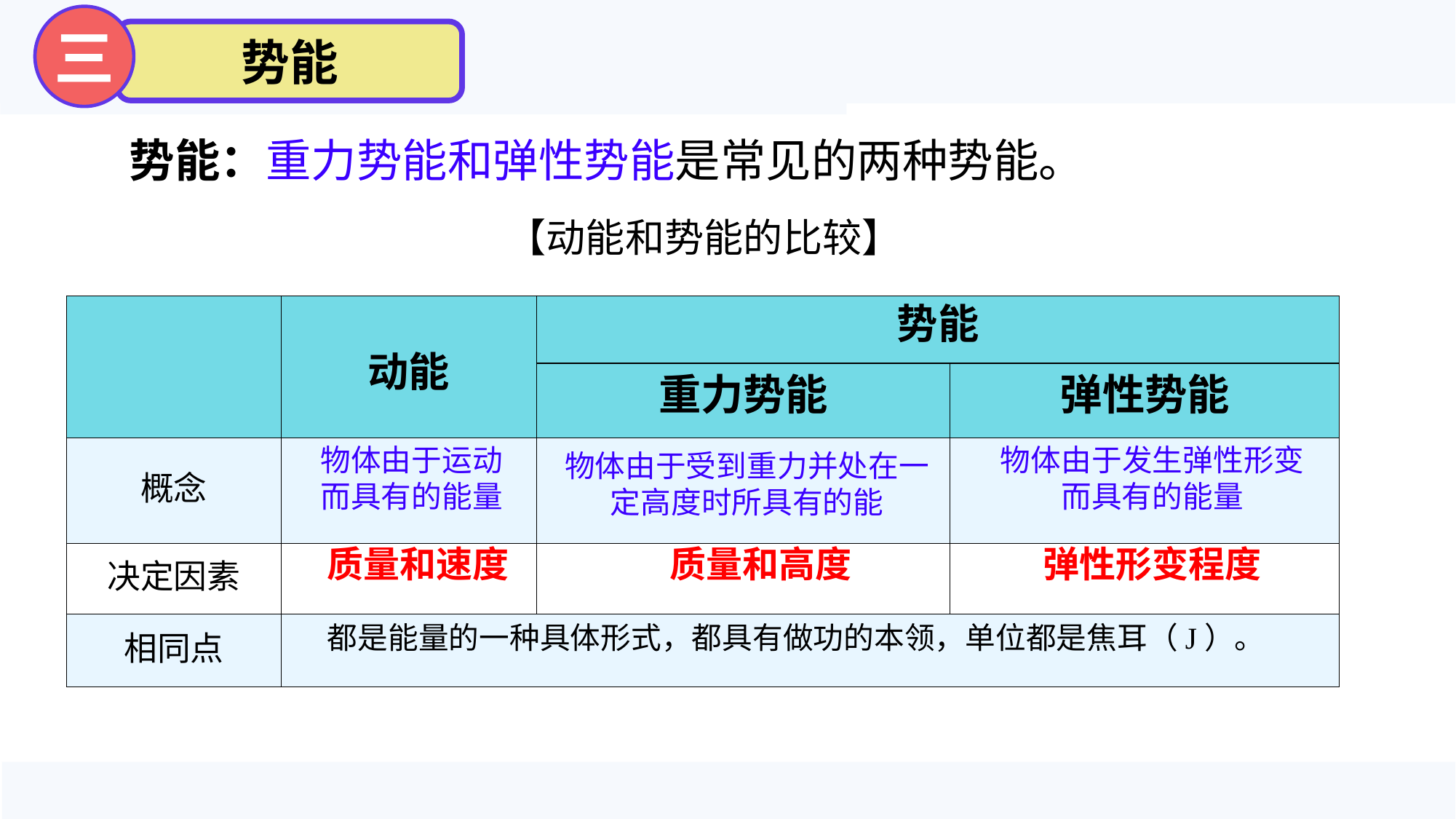

三
势能

势能：重力势能和弹性势能是常见的两种势能。
【动能和势能的比较】
|  | 动能 | 势能 |  |
| --- | --- | --- | --- |
|  |  | 重力势能 | 弹性势能 |
| 概念 |  |  |  |
| 决定因素 |  |  |  |
| 相同点 |  |  |  |
物体由于发生弹性形变而具有的能量
物体由于运动
而具有的能量
物体由于受到重力并处在一定高度时所具有的能
质量和高度
质量和速度
弹性形变程度
都是能量的一种具体形式，都具有做功的本领，单位都是焦耳（J）。